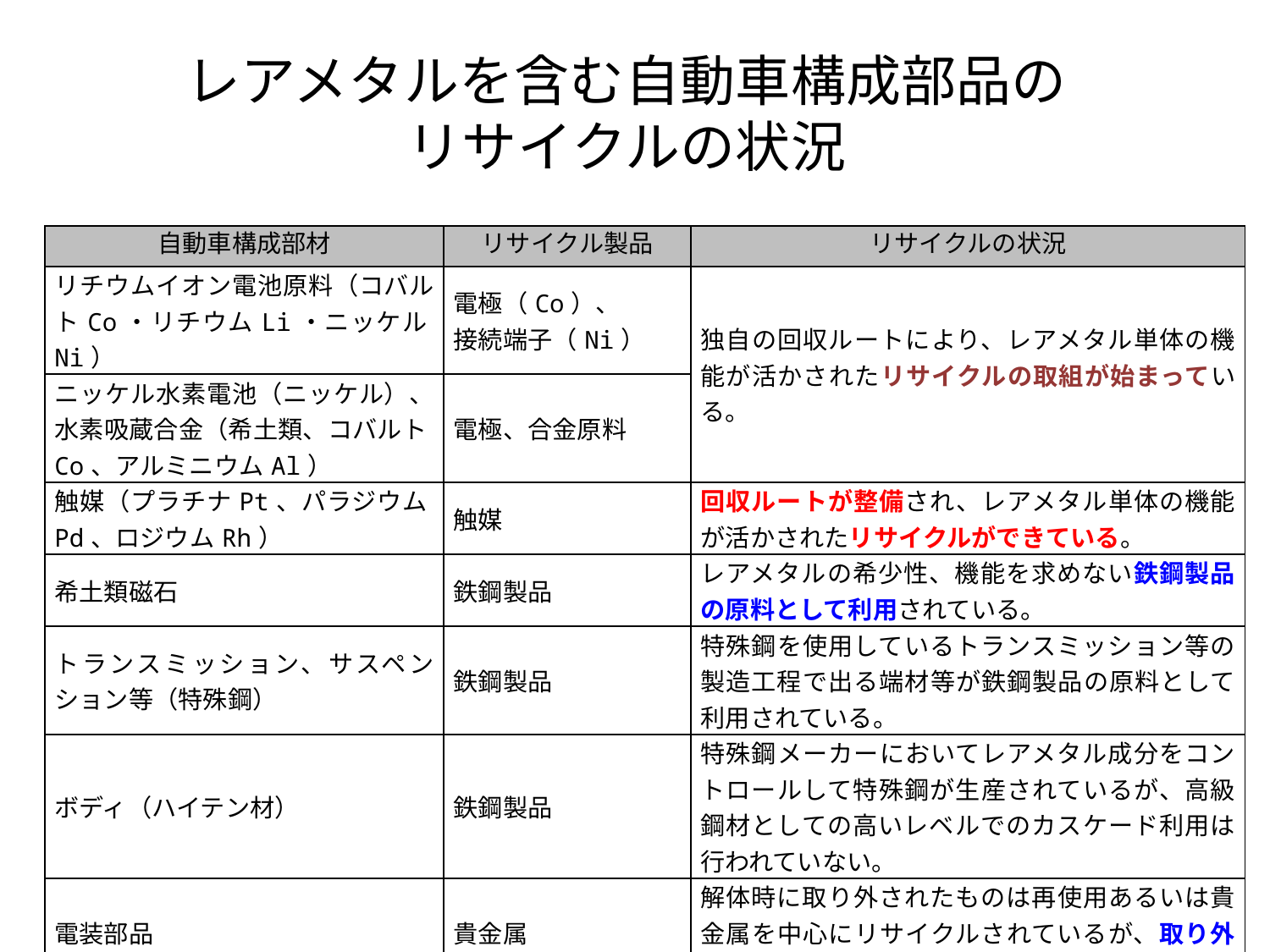

# レアメタルを含む自動車構成部品の リサイクルの状況
| 自動車構成部材 | リサイクル製品 | リサイクルの状況 |
| --- | --- | --- |
| リチウムイオン電池原料（コバルトCo・リチウムLi・ニッケルNi） | 電極（Co）、 接続端子（Ni） | 独自の回収ルートにより、レアメタル単体の機能が活かされたリサイクルの取組が始まっている。 |
| ニッケル水素電池（ニッケル）、水素吸蔵合金（希土類、コバルトCo、アルミニウムAl） | 電極、合金原料 |  |
| 触媒（プラチナPt、パラジウムPd、ロジウムRh） | 触媒 | 回収ルートが整備され、レアメタル単体の機能が活かされたリサイクルができている。 |
| 希土類磁石 | 鉄鋼製品 | レアメタルの希少性、機能を求めない鉄鋼製品の原料として利用されている。 |
| トランスミッション、サスペンション等（特殊鋼） | 鉄鋼製品 | 特殊鋼を使用しているトランスミッション等の製造工程で出る端材等が鉄鋼製品の原料として利用されている。 |
| ボディ（ハイテン材） | 鉄鋼製品 | 特殊鋼メーカーにおいてレアメタル成分をコントロールして特殊鋼が生産されているが、高級鋼材としての高いレベルでのカスケード利用は行われていない。 |
| 電装部品 | 貴金属 | 解体時に取り外されたものは再使用あるいは貴金属を中心にリサイクルされているが、取り外されない部品が大半。 |